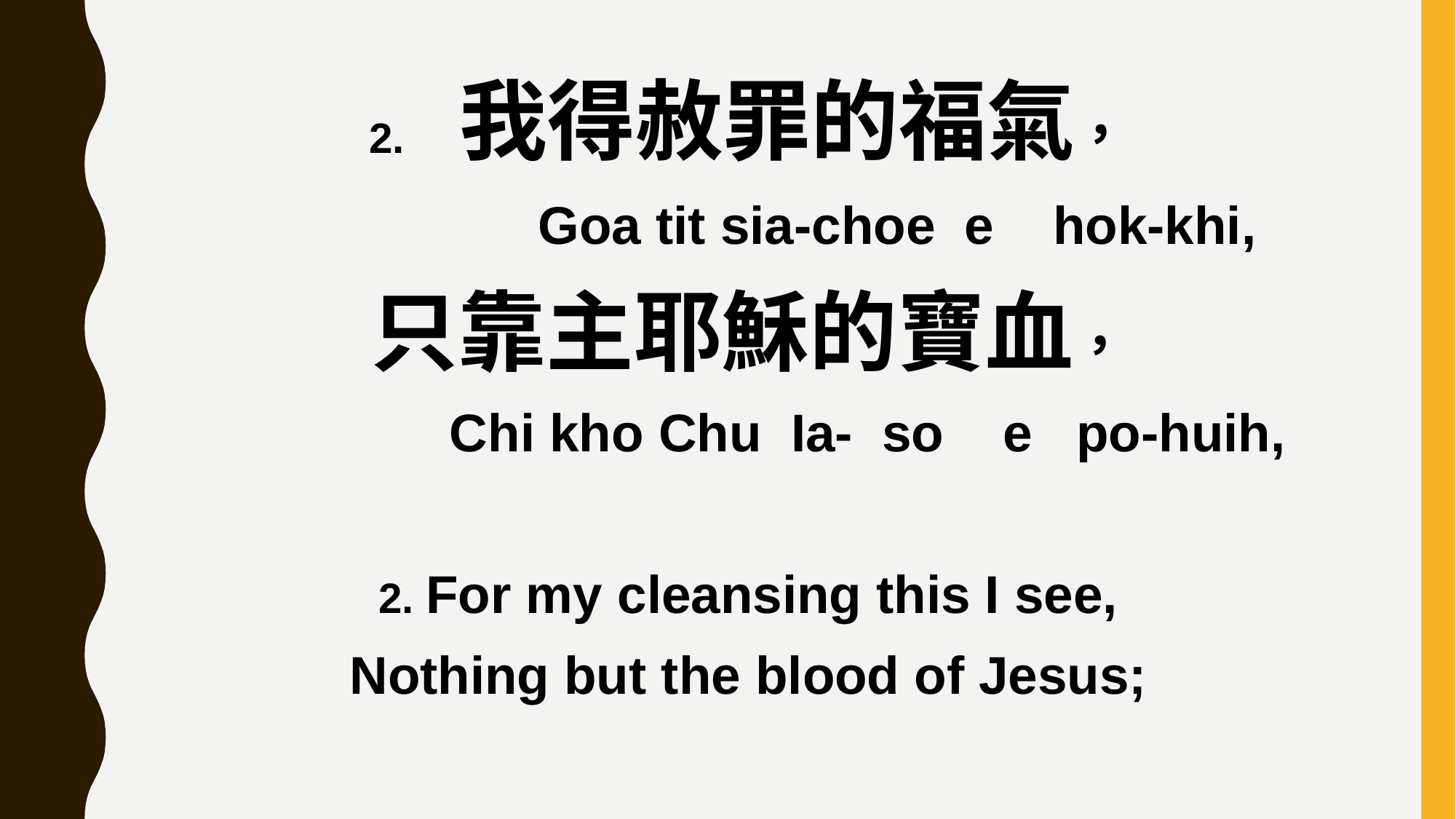

2. 我得赦罪的福氣，
                            Goa tit sia-choe  e    hok-khi,
只靠主耶穌的寶血，
                      Chi kho Chu  Ia-  so    e   po-huih,

2. For my cleansing this I see,
Nothing but the blood of Jesus;